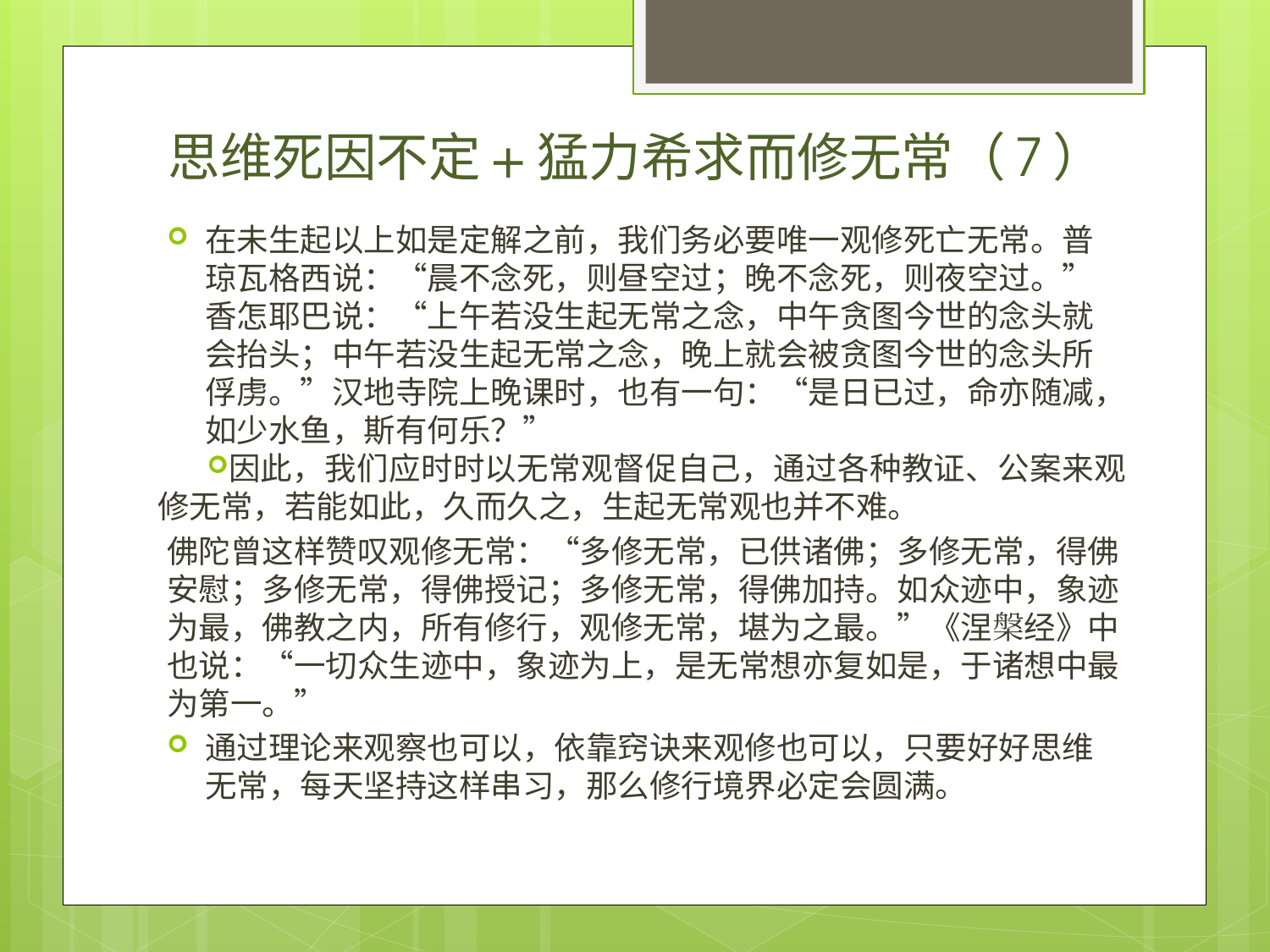

# 思维死因不定+猛力希求而修无常（7）
在未生起以上如是定解之前，我们务必要唯一观修死亡无常。普琼瓦格西说：“晨不念死，则昼空过；晚不念死，则夜空过。”香怎耶巴说：“上午若没生起无常之念，中午贪图今世的念头就会抬头；中午若没生起无常之念，晚上就会被贪图今世的念头所俘虏。”汉地寺院上晚课时，也有一句：“是日已过，命亦随减，如少水鱼，斯有何乐？”
因此，我们应时时以无常观督促自己，通过各种教证、公案来观修无常，若能如此，久而久之，生起无常观也并不难。
佛陀曾这样赞叹观修无常：“多修无常，已供诸佛；多修无常，得佛安慰；多修无常，得佛授记；多修无常，得佛加持。如众迹中，象迹为最，佛教之内，所有修行，观修无常，堪为之最。”《涅槃经》中也说：“一切众生迹中，象迹为上，是无常想亦复如是，于诸想中最为第一。”
通过理论来观察也可以，依靠窍诀来观修也可以，只要好好思维无常，每天坚持这样串习，那么修行境界必定会圆满。